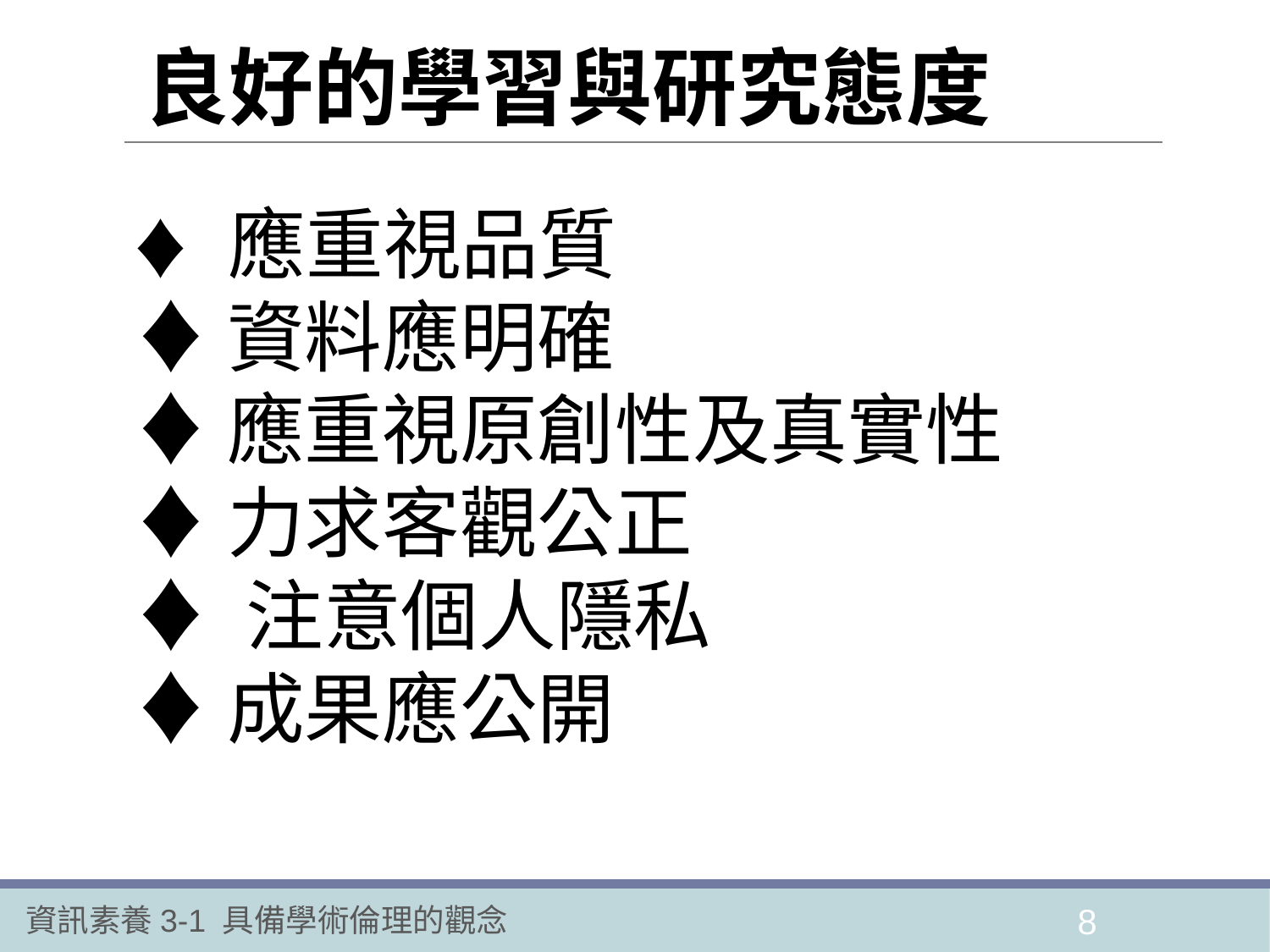

# 良好的學習與研究態度
 ♦ 應重視品質
 ♦ 資料應明確
 ♦ 應重視原創性及真實性
 ♦ 力求客觀公正
 ♦ 注意個人隱私
 ♦ 成果應公開